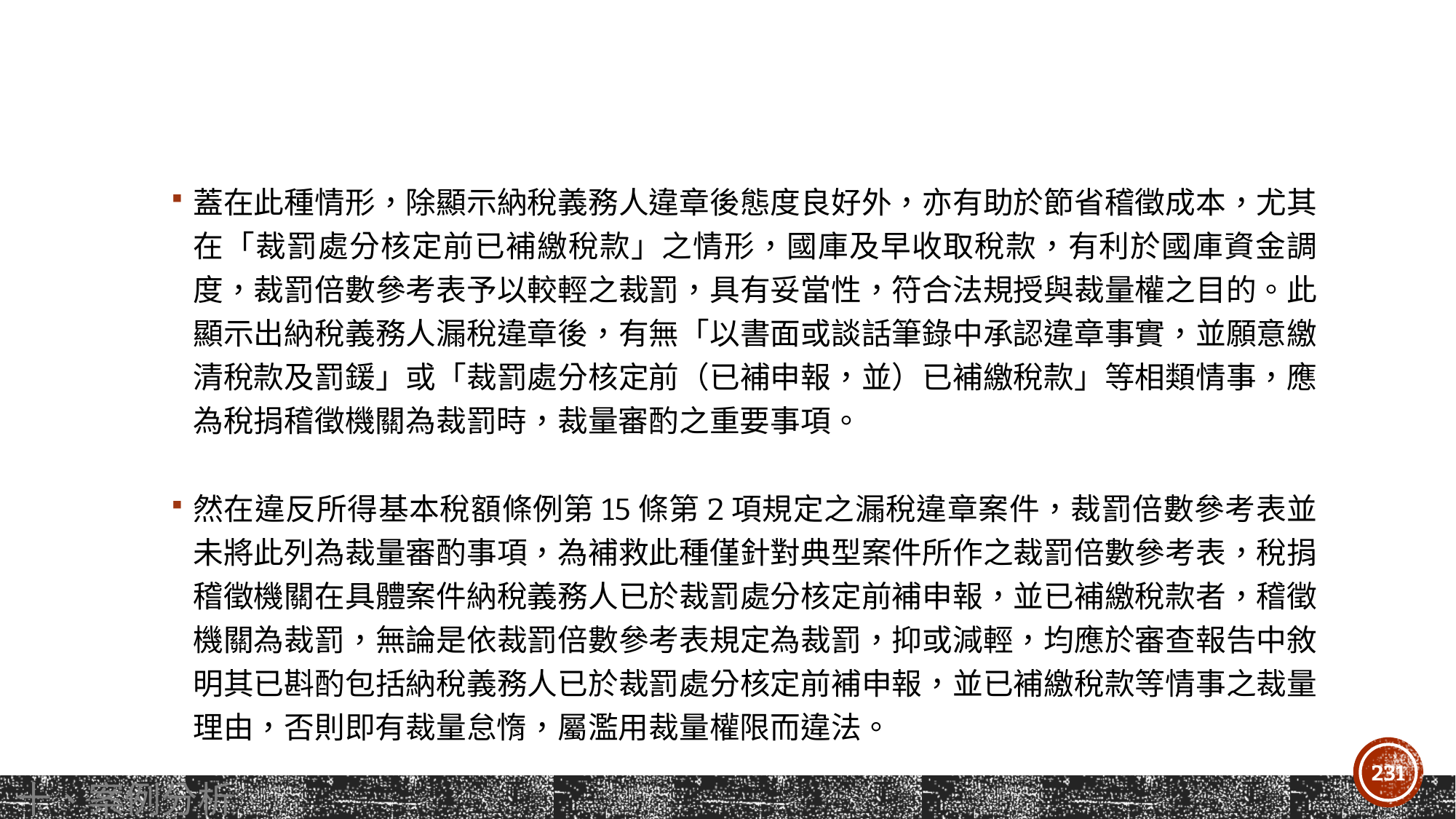

#
蓋在此種情形，除顯示納稅義務人違章後態度良好外，亦有助於節省稽徵成本，尤其在「裁罰處分核定前已補繳稅款」之情形，國庫及早收取稅款，有利於國庫資金調度，裁罰倍數參考表予以較輕之裁罰，具有妥當性，符合法規授與裁量權之目的。此顯示出納稅義務人漏稅違章後，有無「以書面或談話筆錄中承認違章事實，並願意繳清稅款及罰鍰」或「裁罰處分核定前（已補申報，並）已補繳稅款」等相類情事，應為稅捐稽徵機關為裁罰時，裁量審酌之重要事項。

然在違反所得基本稅額條例第15條第2項規定之漏稅違章案件，裁罰倍數參考表並未將此列為裁量審酌事項，為補救此種僅針對典型案件所作之裁罰倍數參考表，稅捐稽徵機關在具體案件納稅義務人已於裁罰處分核定前補申報，並已補繳稅款者，稽徵機關為裁罰，無論是依裁罰倍數參考表規定為裁罰，抑或減輕，均應於審查報告中敘明其已斟酌包括納稅義務人已於裁罰處分核定前補申報，並已補繳稅款等情事之裁量理由，否則即有裁量怠惰，屬濫用裁量權限而違法。
231